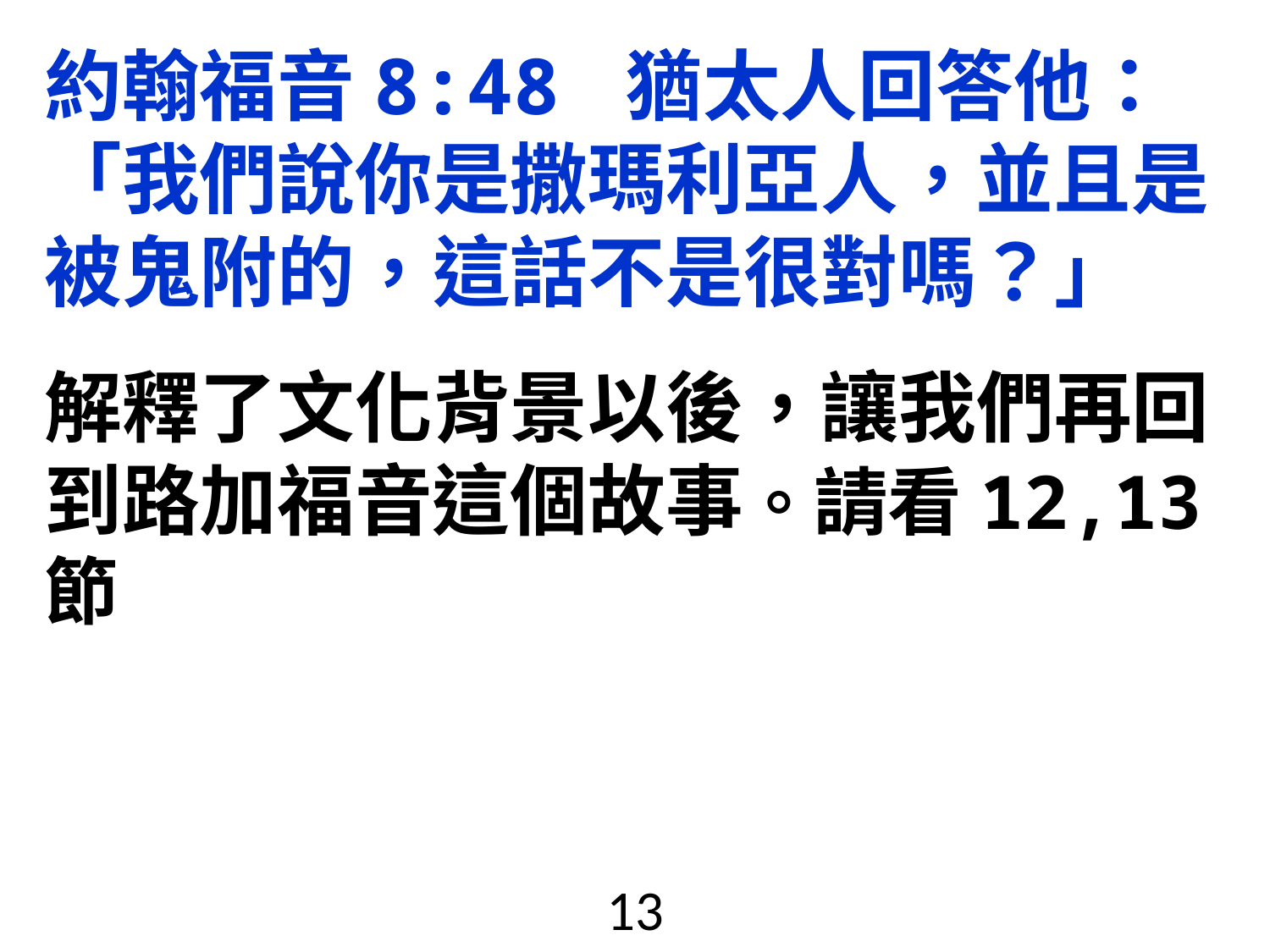

# 約翰福音8:48 猶太人回答他： 「我們說你是撒瑪利亞人，並且是被鬼附的，這話不是很對嗎？」 解釋了文化背景以後，讓我們再回到路加福音這個故事。請看12,13節
13